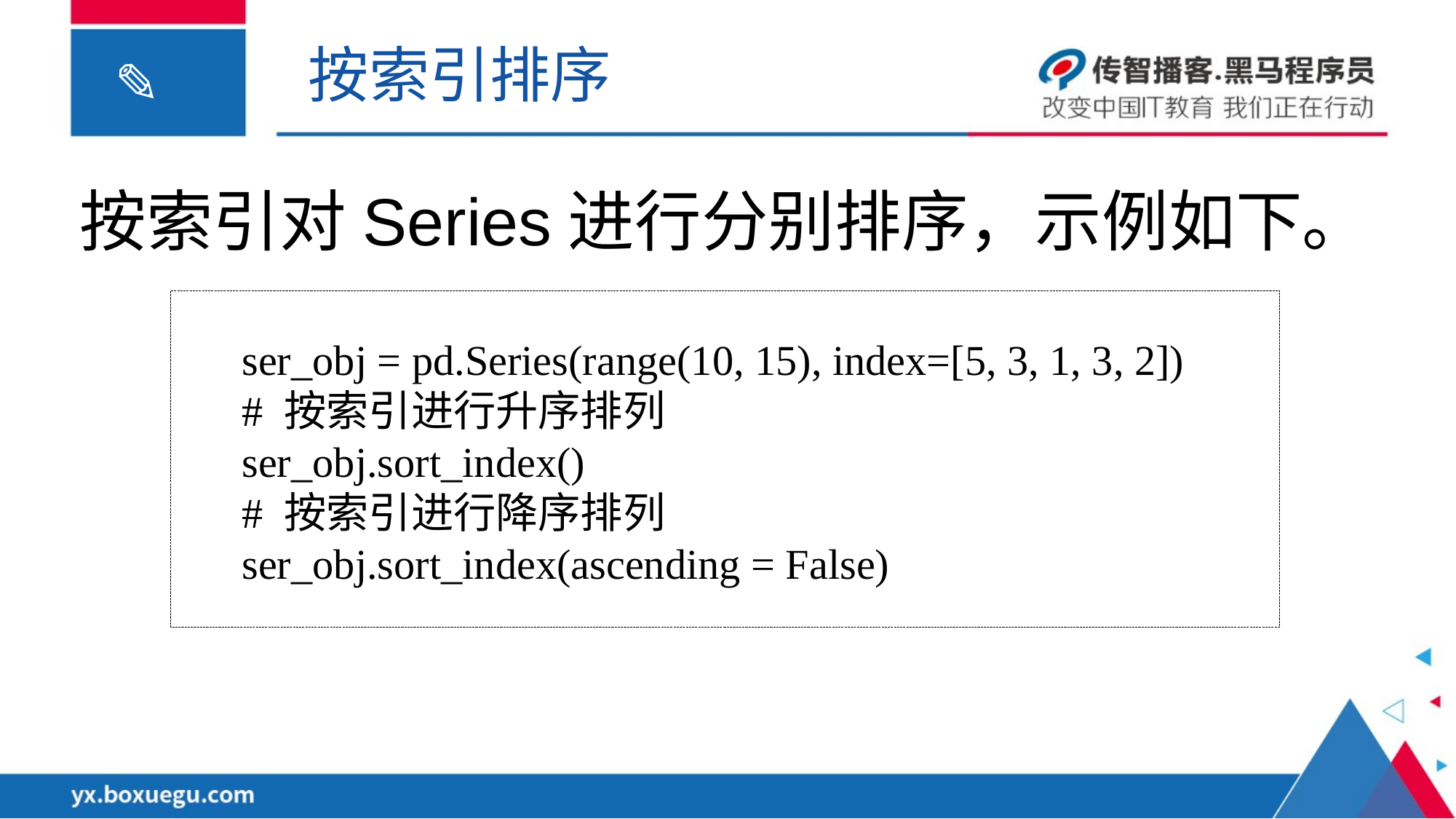

按索引排序
按索引对Series进行分别排序，示例如下。

ser_obj = pd.Series(range(10, 15), index=[5, 3, 1, 3, 2])
# 按索引进行升序排列
ser_obj.sort_index()
# 按索引进行降序排列
ser_obj.sort_index(ascending = False)